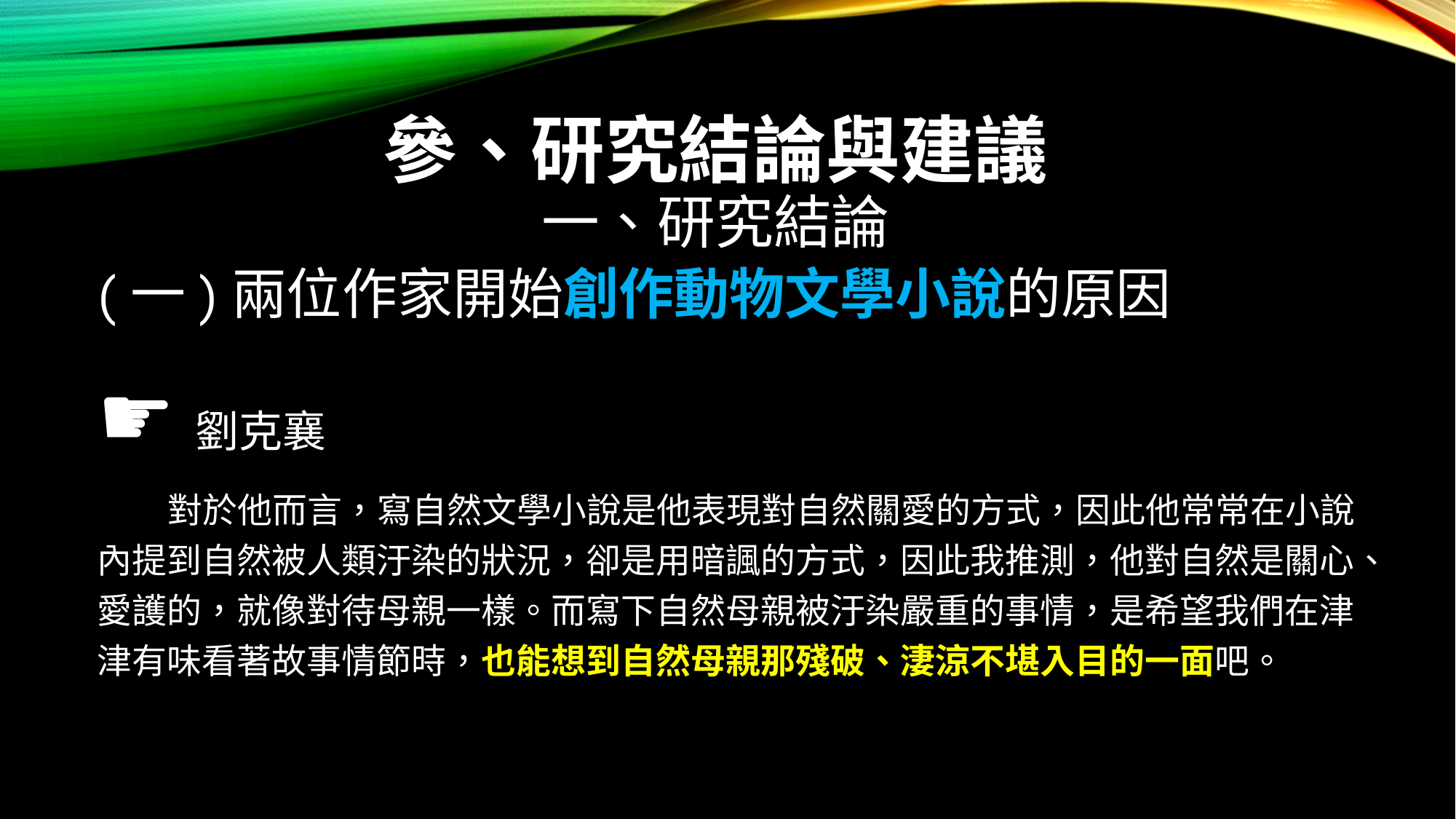

參、研究結論與建議
一、研究結論
(一)兩位作家開始創作動物文學小說的原因
☛劉克襄
        對於他而言，寫自然文學小說是他表現對自然關愛的方式，因此他常常在小說內提到自然被人類汙染的狀況，卻是用暗諷的方式，因此我推測，他對自然是關心、愛護的，就像對待母親一樣。而寫下自然母親被汙染嚴重的事情，是希望我們在津津有味看著故事情節時，也能想到自然母親那殘破、淒涼不堪入目的一面吧。